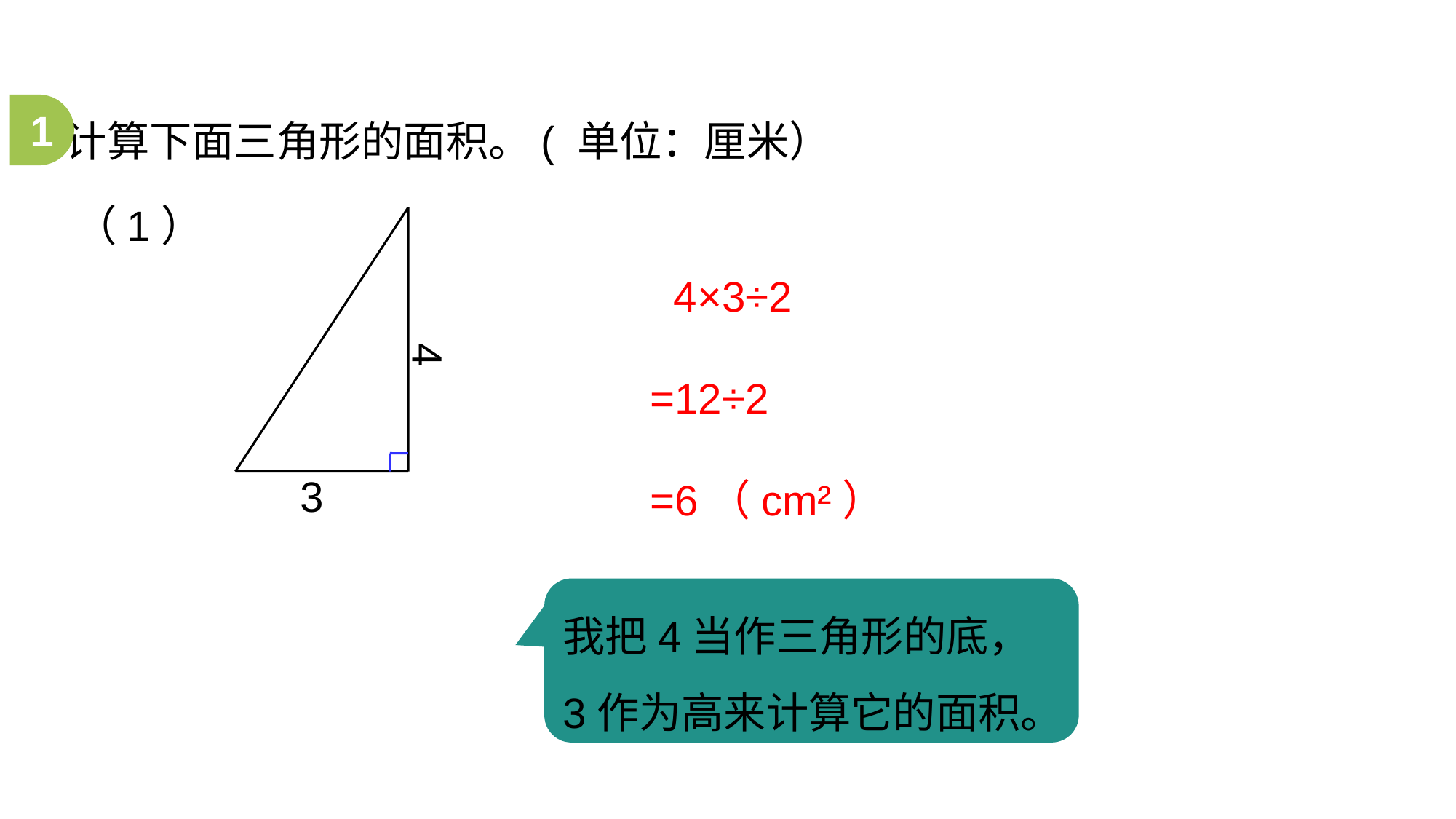

计算下面三角形的面积。( 单位：厘米）
1
（1）

4

3

  4×3÷2
=12÷2
=6（cm²）
我把4当作三角形的底，3作为高来计算它的面积。